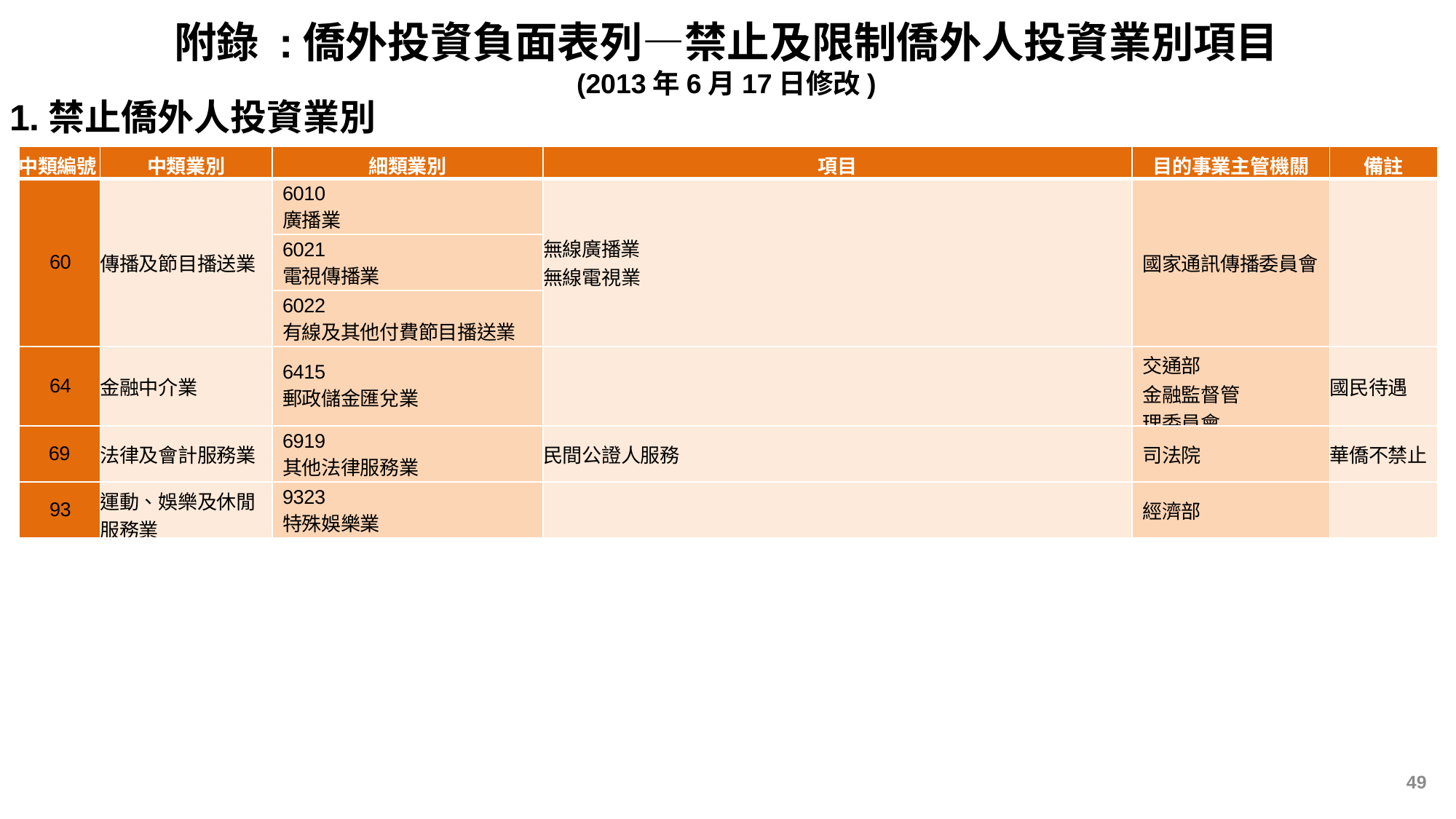

附錄 :僑外投資負面表列—禁止及限制僑外人投資業別項目
(2013年6月17日修改)
1.禁止僑外人投資業別
| 中類編號 | 中類業別 | 細類業別 | 項目 | 目的事業主管機關 | 備註 |
| --- | --- | --- | --- | --- | --- |
| 60 | 傳播及節目播送業 | 6010 廣播業 | 無線廣播業 無線電視業 | 國家通訊傳播委員會 |  |
|  |  | 6021 電視傳播業 |  |  |  |
|  |  | 6022 有線及其他付費節目播送業 |  |  |  |
| 64 | 金融中介業 | 6415 郵政儲金匯兌業 |  | 交通部 金融監督管 理委員會 | 國民待遇 |
| 69 | 法律及會計服務業 | 6919 其他法律服務業 | 民間公證人服務 | 司法院 | 華僑不禁止 |
| 93 | 運動、娛樂及休閒服務業 | 9323 特殊娛樂業 |  | 經濟部 |  |
49